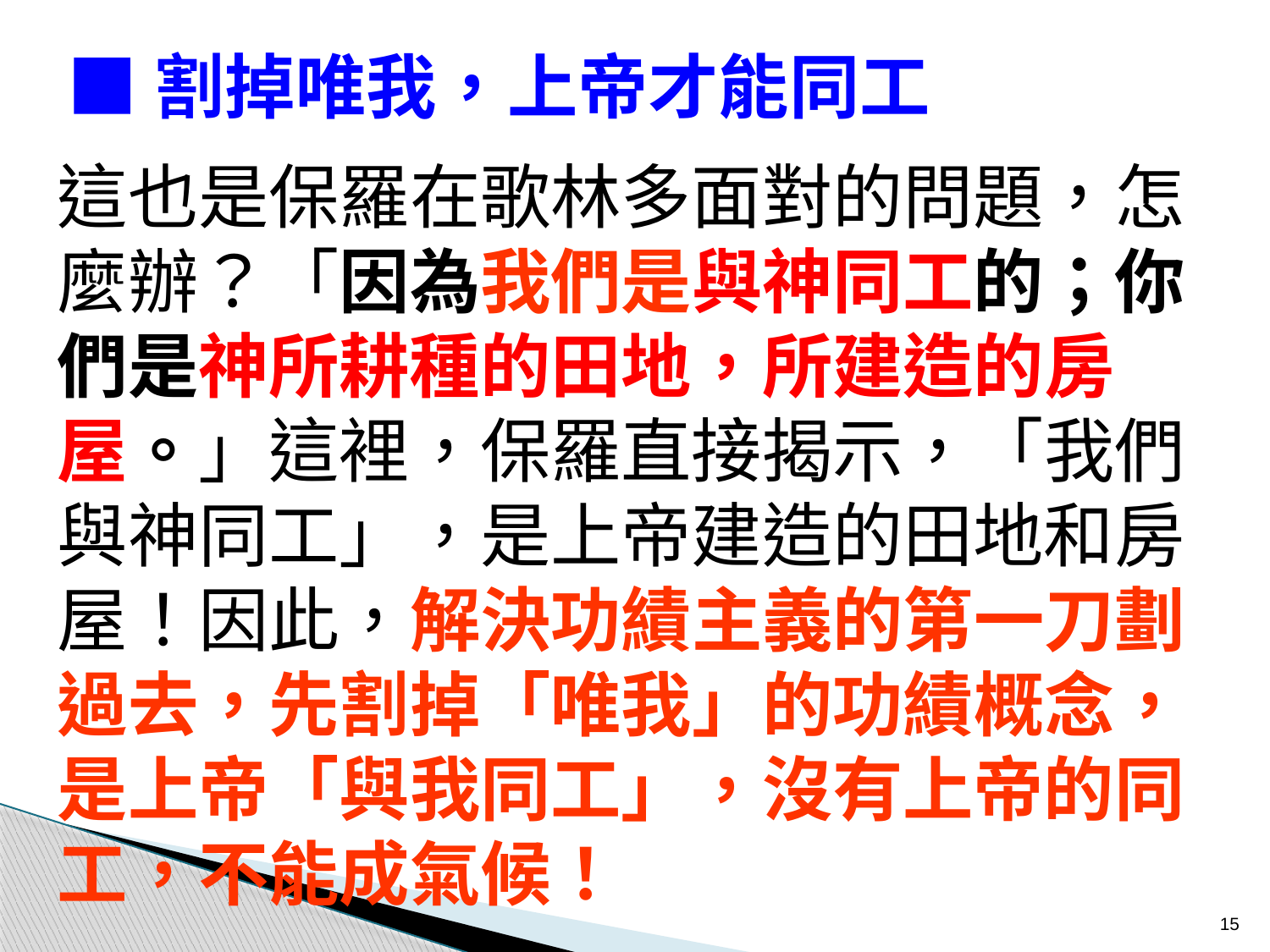

■割掉唯我，上帝才能同工
這也是保羅在歌林多面對的問題，怎麼辦？「因為我們是與神同工的；你們是神所耕種的田地，所建造的房屋。」這裡，保羅直接揭示，「我們與神同工」，是上帝建造的田地和房屋！因此，解決功績主義的第一刀劃過去，先割掉「唯我」的功績概念，是上帝「與我同工」，沒有上帝的同工，不能成氣候！
15